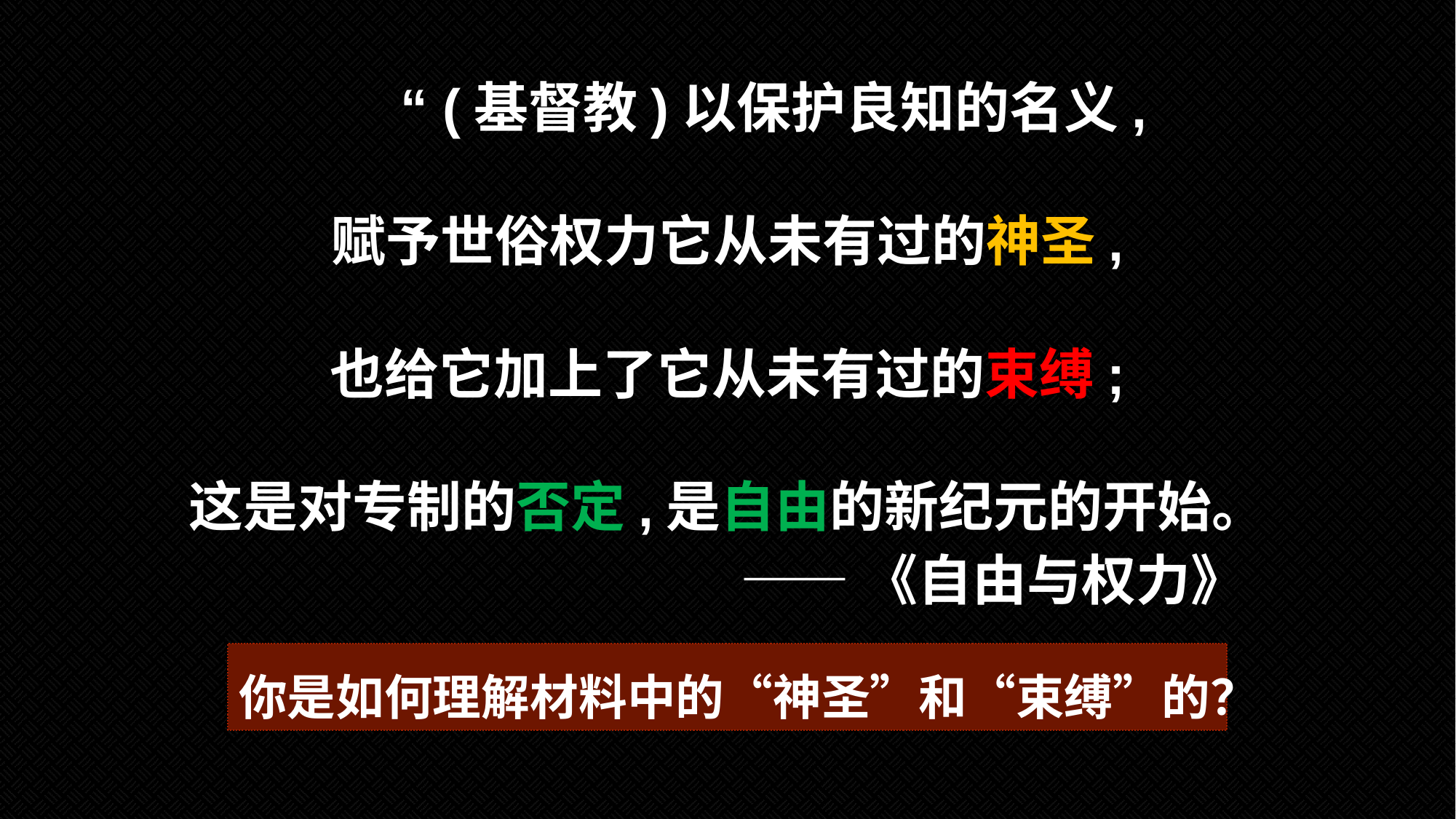

“ (基督教)以保护良知的名义,
赋予世俗权力它从未有过的神圣,
也给它加上了它从未有过的束缚;
这是对专制的否定,是自由的新纪元的开始。
                                           ——《自由与权力》

你是如何理解材料中的“神圣”和“束缚”的？